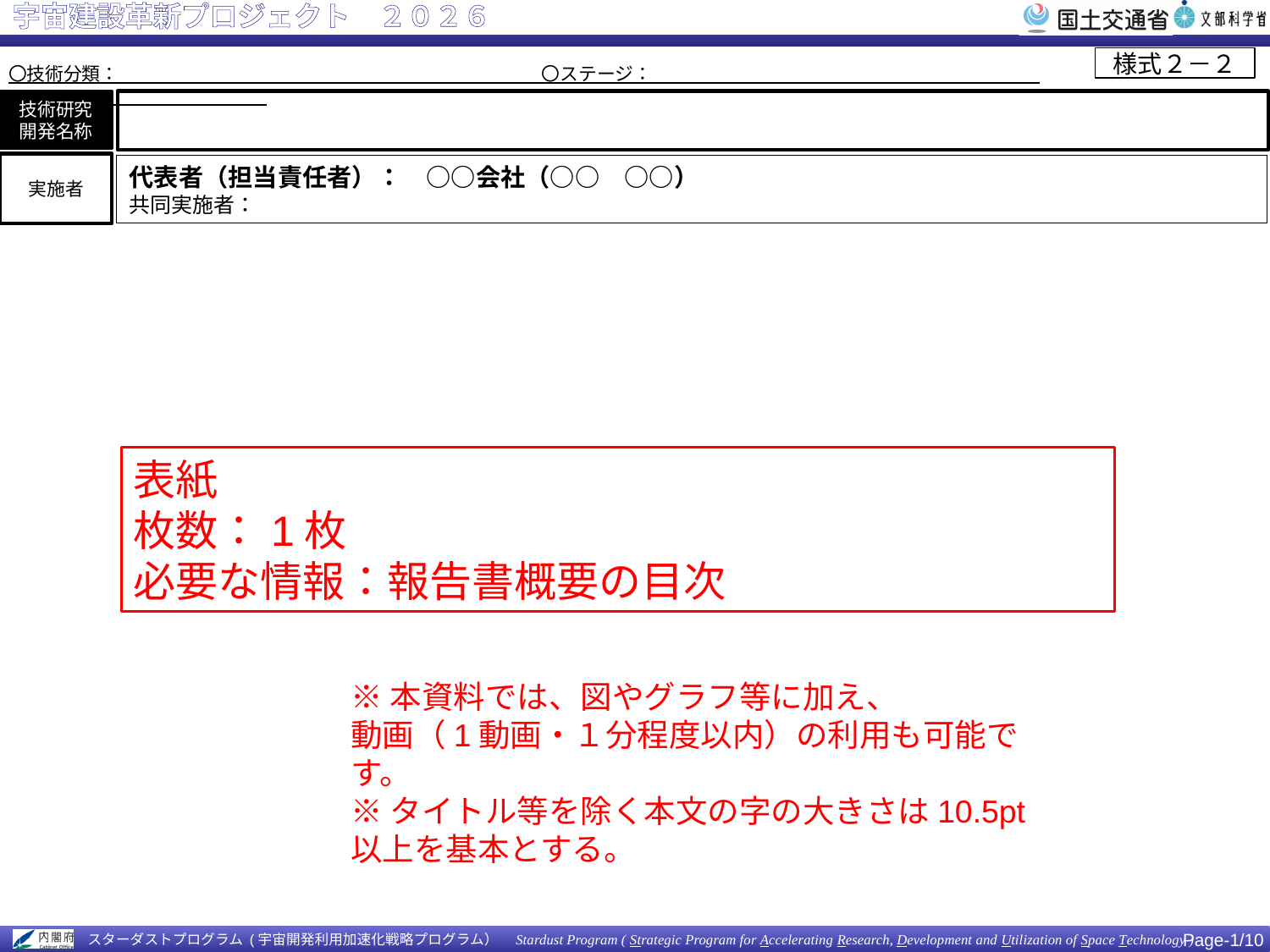

↑　　　　　　　ヘッダとフッタは全スライド共通　　　　　　　　　　↑
〇技術分類：　　　　　　　　　　　　　　　　　　　　　　　〇ステージ：

技術研究
開発名称
実施者
代表者（担当責任者）：　○○会社（○○　○○）
共同実施者：
表紙
枚数：1枚
必要な情報：報告書概要の目次
※本資料では、図やグラフ等に加え、
動画（1動画・１分程度以内）の利用も可能です。
※タイトル等を除く本文の字の大きさは10.5pt以上を基本とする。
Page-1/10